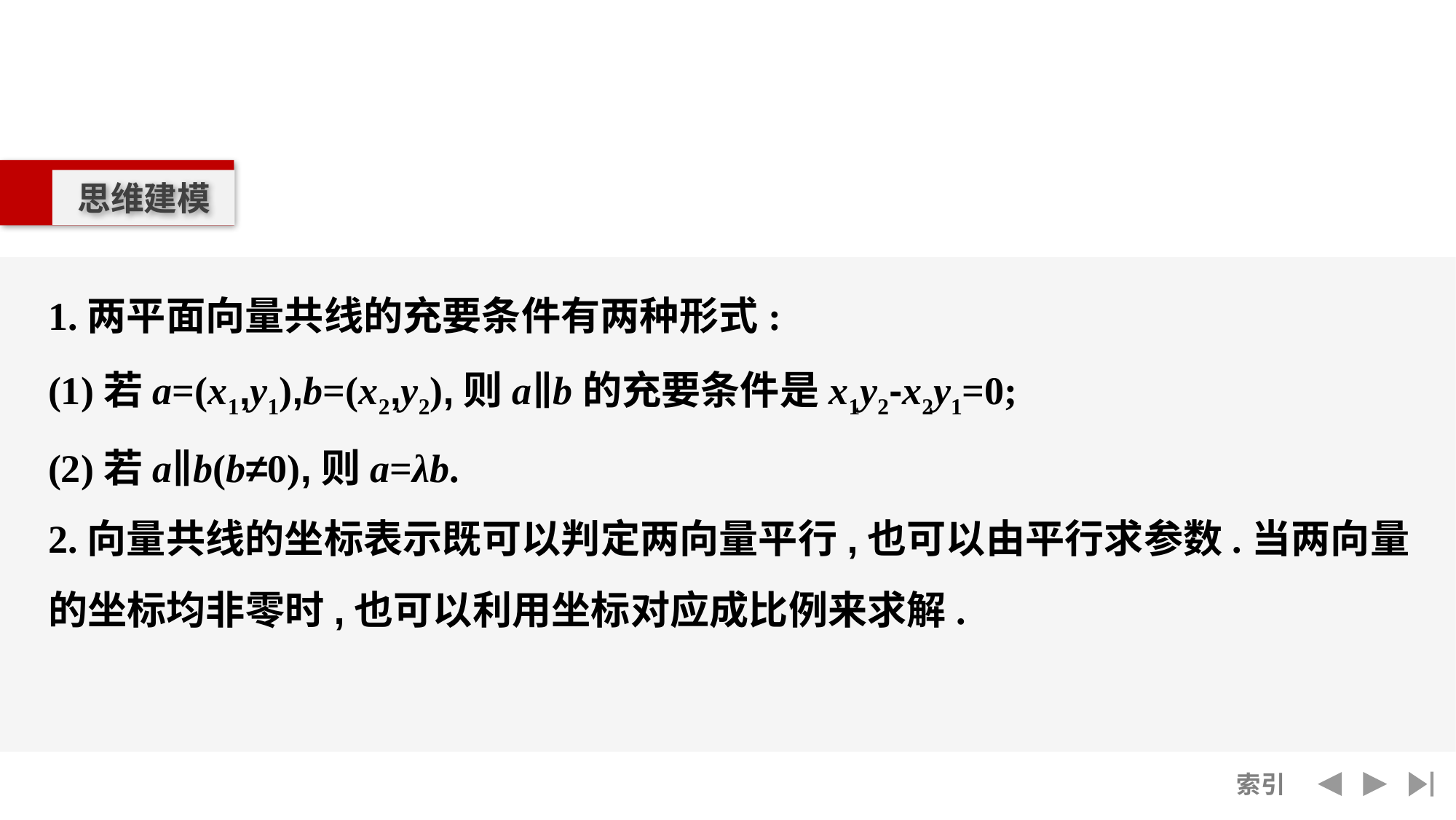

思维建模

1.两平面向量共线的充要条件有两种形式:
(1)若a=(x1,y1),b=(x2,y2),则a∥b的充要条件是x1y2-x2y1=0;
(2)若a∥b(b≠0),则a=λb.
2.向量共线的坐标表示既可以判定两向量平行,也可以由平行求参数.当两向量的坐标均非零时,也可以利用坐标对应成比例来求解.